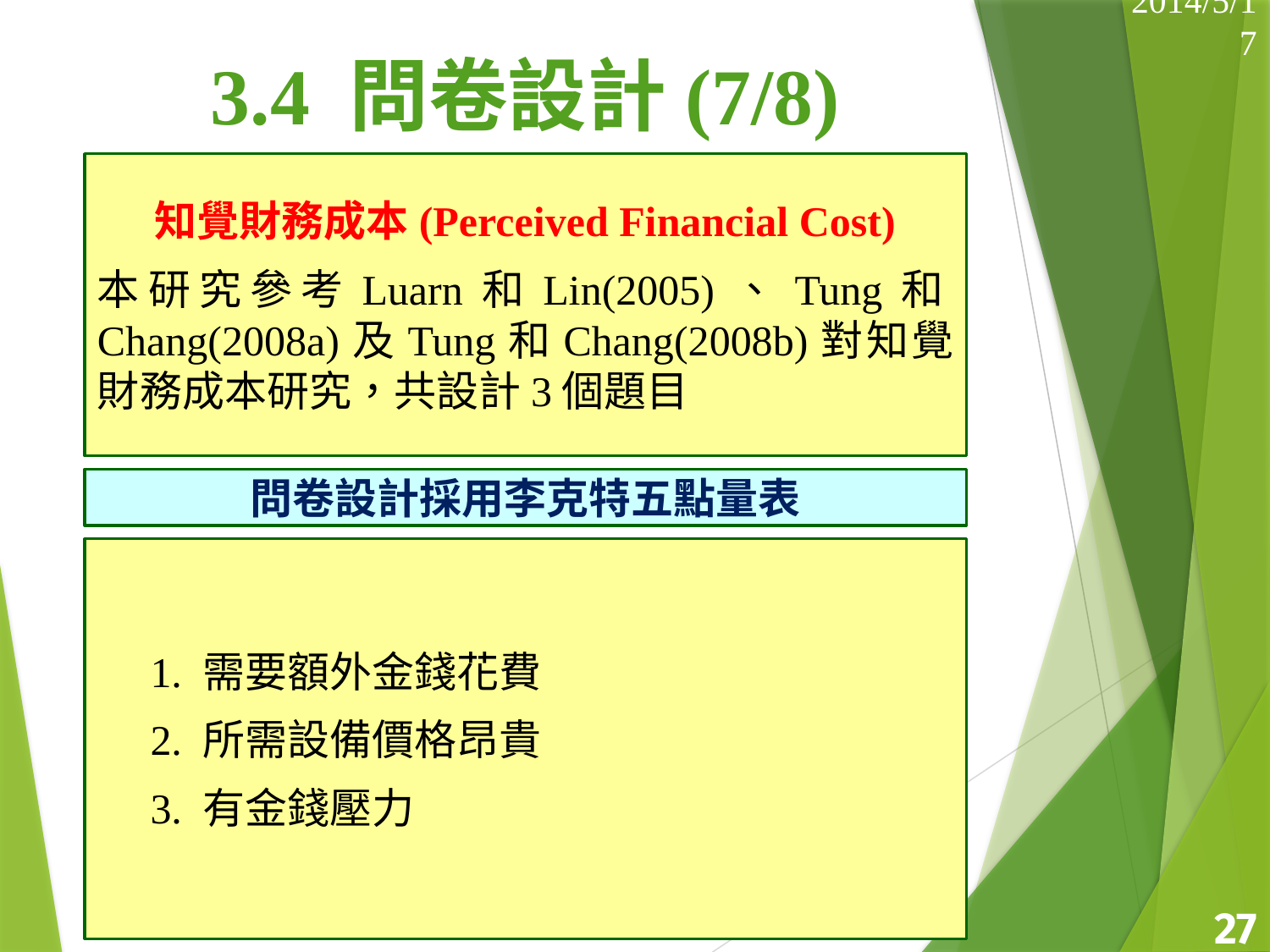

2014/5/17
# 3.4 問卷設計(7/8)
知覺財務成本(Perceived Financial Cost)
本研究參考Luarn和Lin(2005)、Tung和Chang(2008a)及Tung和Chang(2008b)對知覺財務成本研究，共設計3個題目
問卷設計採用李克特五點量表
     1. 需要額外金錢花費
     2. 所需設備價格昂貴
     3. 有金錢壓力
27